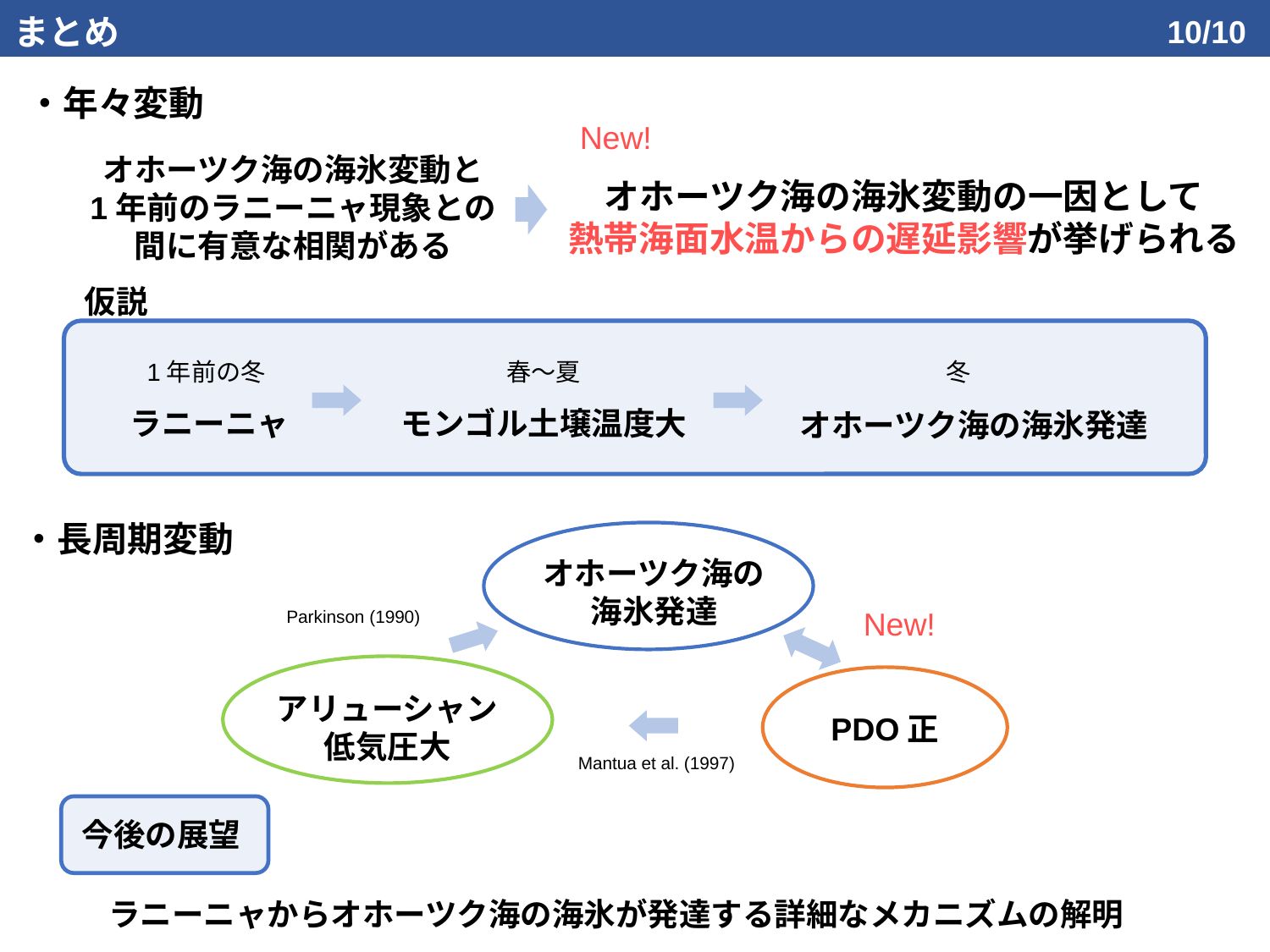

まとめ
10/10
・年々変動
New!
オホーツク海の海氷変動と
1年前のラニーニャ現象との
間に有意な相関がある
オホーツク海の海氷変動の一因として
熱帯海面水温からの遅延影響が挙げられる

仮説

冬
1年前の冬
春～夏

ラニーニャ
モンゴル土壌温度大
オホーツク海の海氷発達
・長周期変動

オホーツク海の
海氷発達
New!
Parkinson (1990)

アリューシャン
低気圧大

PDO正

Mantua et al. (1997)

今後の展望
ラニーニャからオホーツク海の海氷が発達する詳細なメカニズムの解明